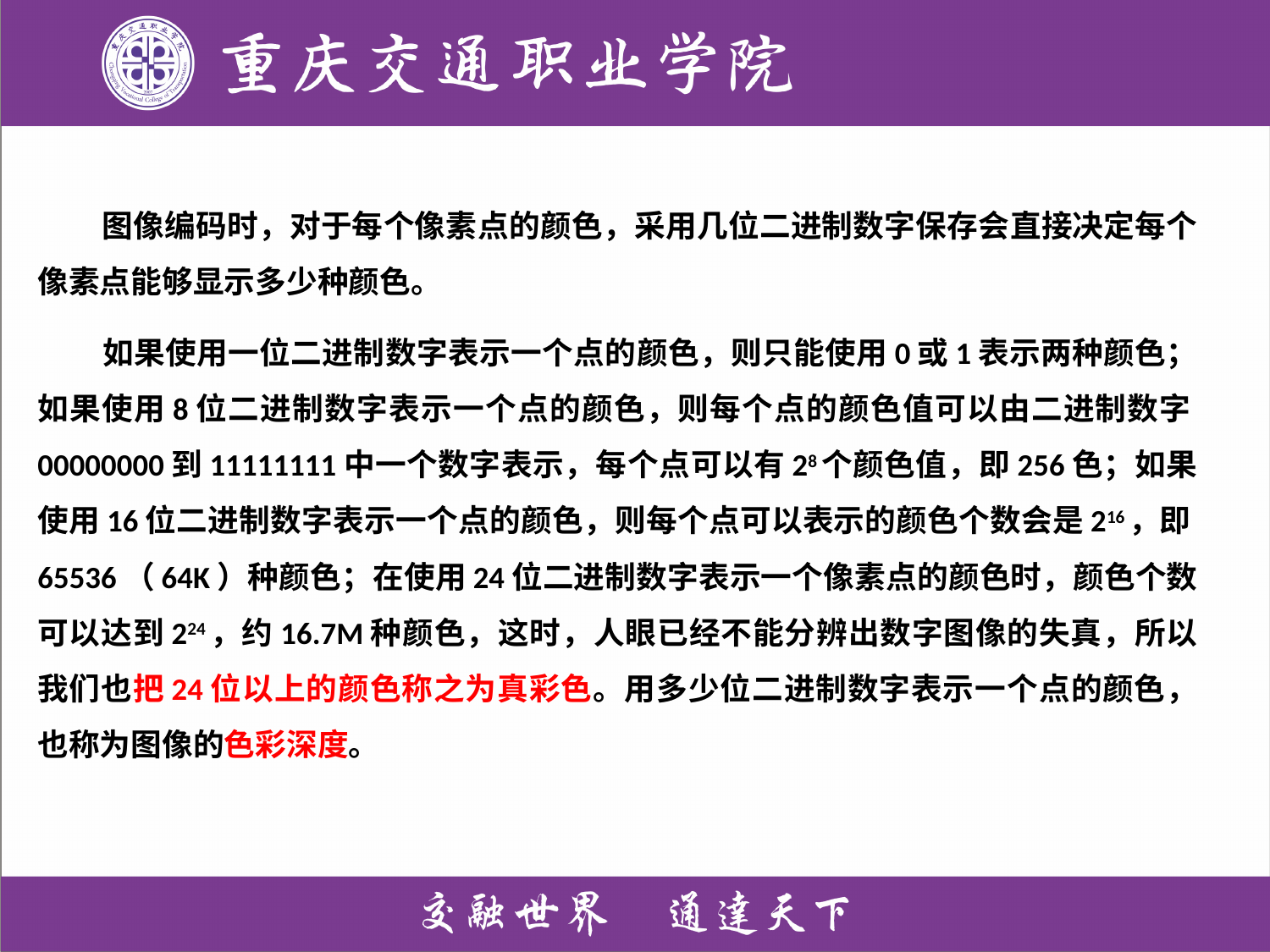

图像编码时，对于每个像素点的颜色，采用几位二进制数字保存会直接决定每个像素点能够显示多少种颜色。
        如果使用一位二进制数字表示一个点的颜色，则只能使用0或1表示两种颜色；如果使用8位二进制数字表示一个点的颜色，则每个点的颜色值可以由二进制数字00000000到11111111中一个数字表示，每个点可以有28个颜色值，即256色；如果使用16位二进制数字表示一个点的颜色，则每个点可以表示的颜色个数会是216，即65536（64K）种颜色；在使用24位二进制数字表示一个像素点的颜色时，颜色个数可以达到224，约16.7M种颜色，这时，人眼已经不能分辨出数字图像的失真，所以我们也把24位以上的颜色称之为真彩色。用多少位二进制数字表示一个点的颜色，也称为图像的色彩深度。